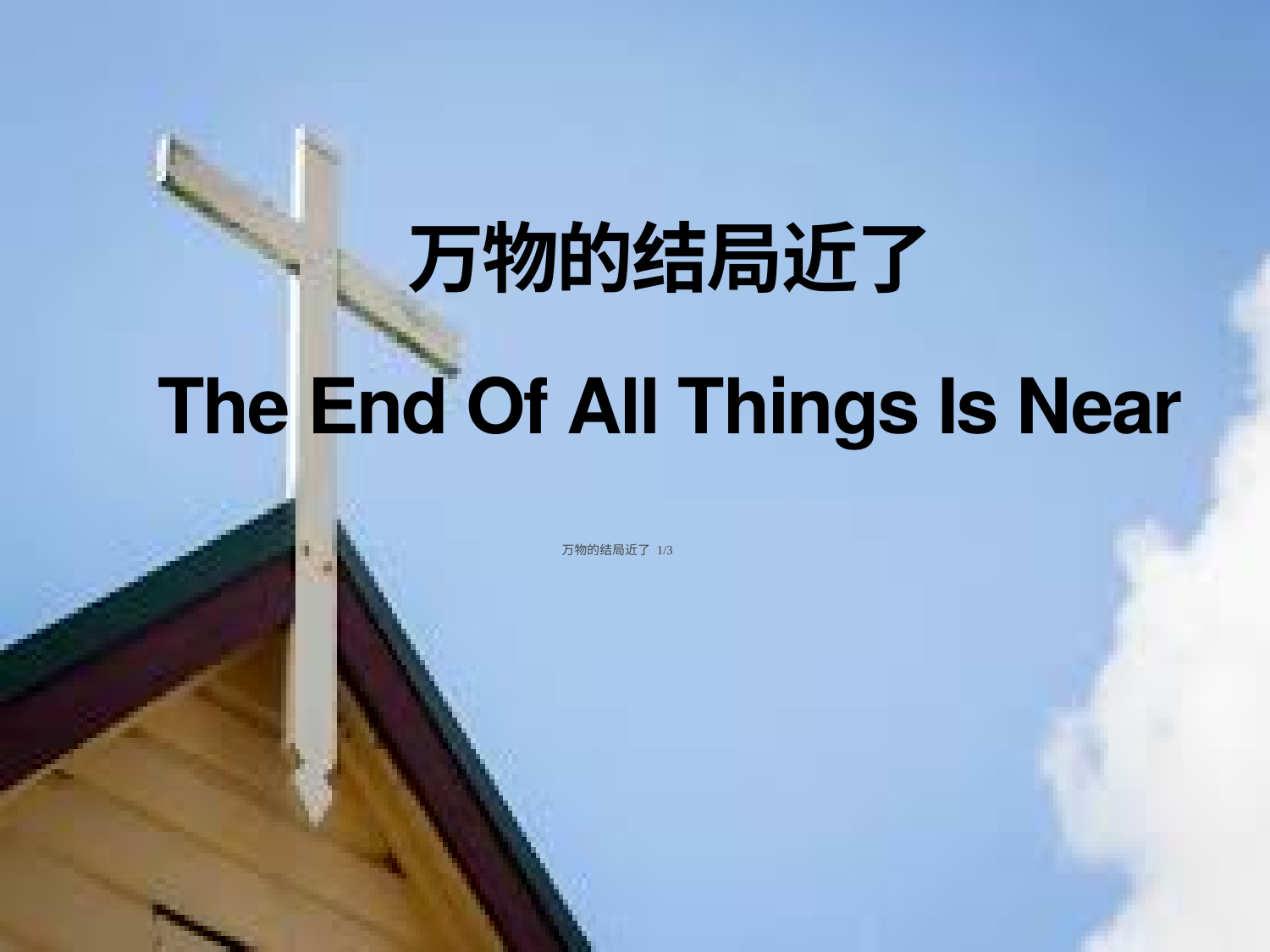

万物的结局近了

The End Of All Things Is Near
万物的结局近了 1/3